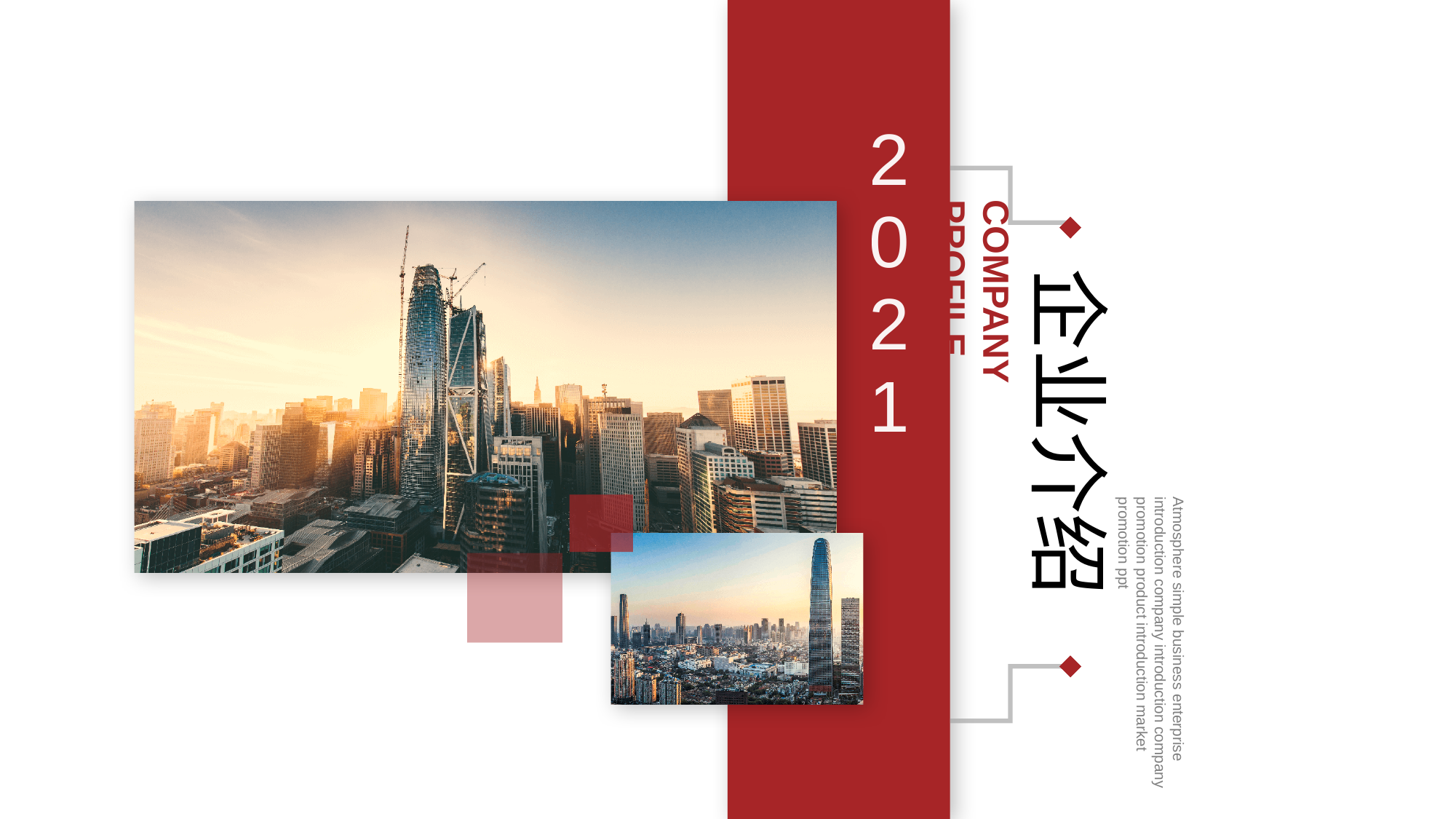

2
0
2
1

企业介绍
COMPANY PROFILE

Atmosphere simple business enterprise
introduction company introduction company promotion product introduction market promotion ppt